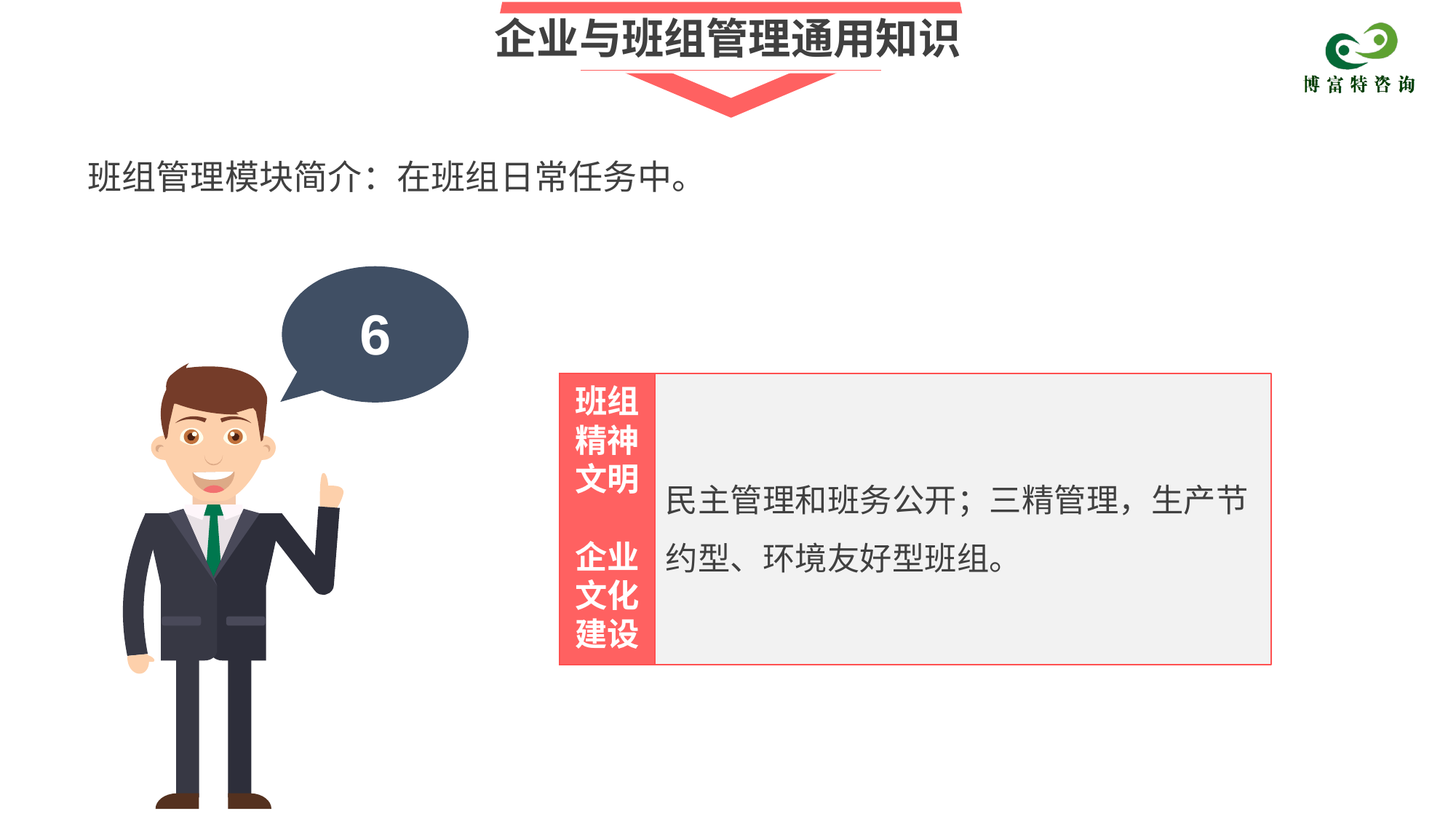

企业与班组管理通用知识
班组管理模块简介：在班组日常任务中。

6

民主管理和班务公开；三精管理，生产节约型、环境友好型班组。
班组精神文明

企业文化建设
.